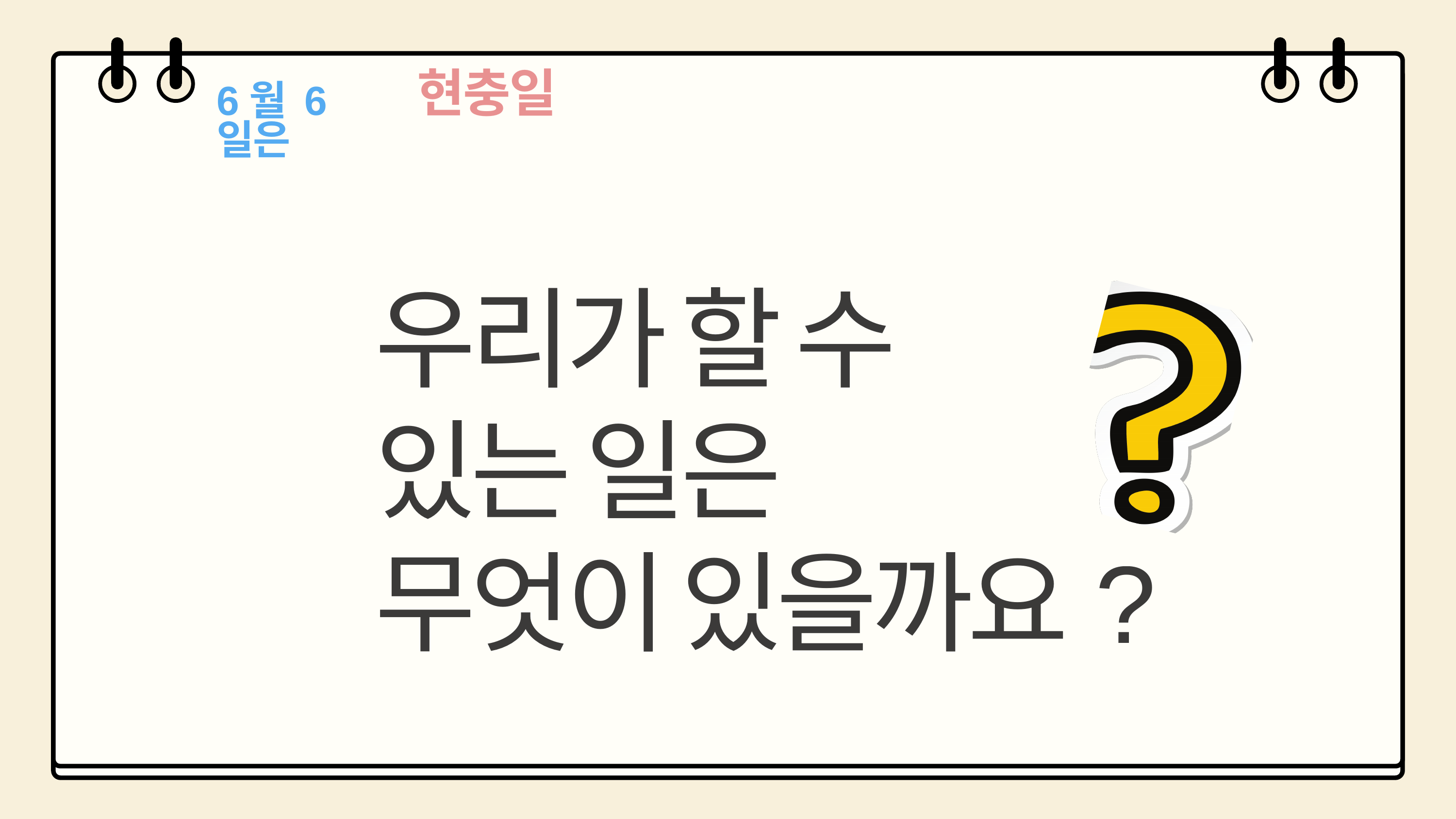

현충일
6월 6일은
우리가 할 수 있는 일은
무엇이 있을까요?